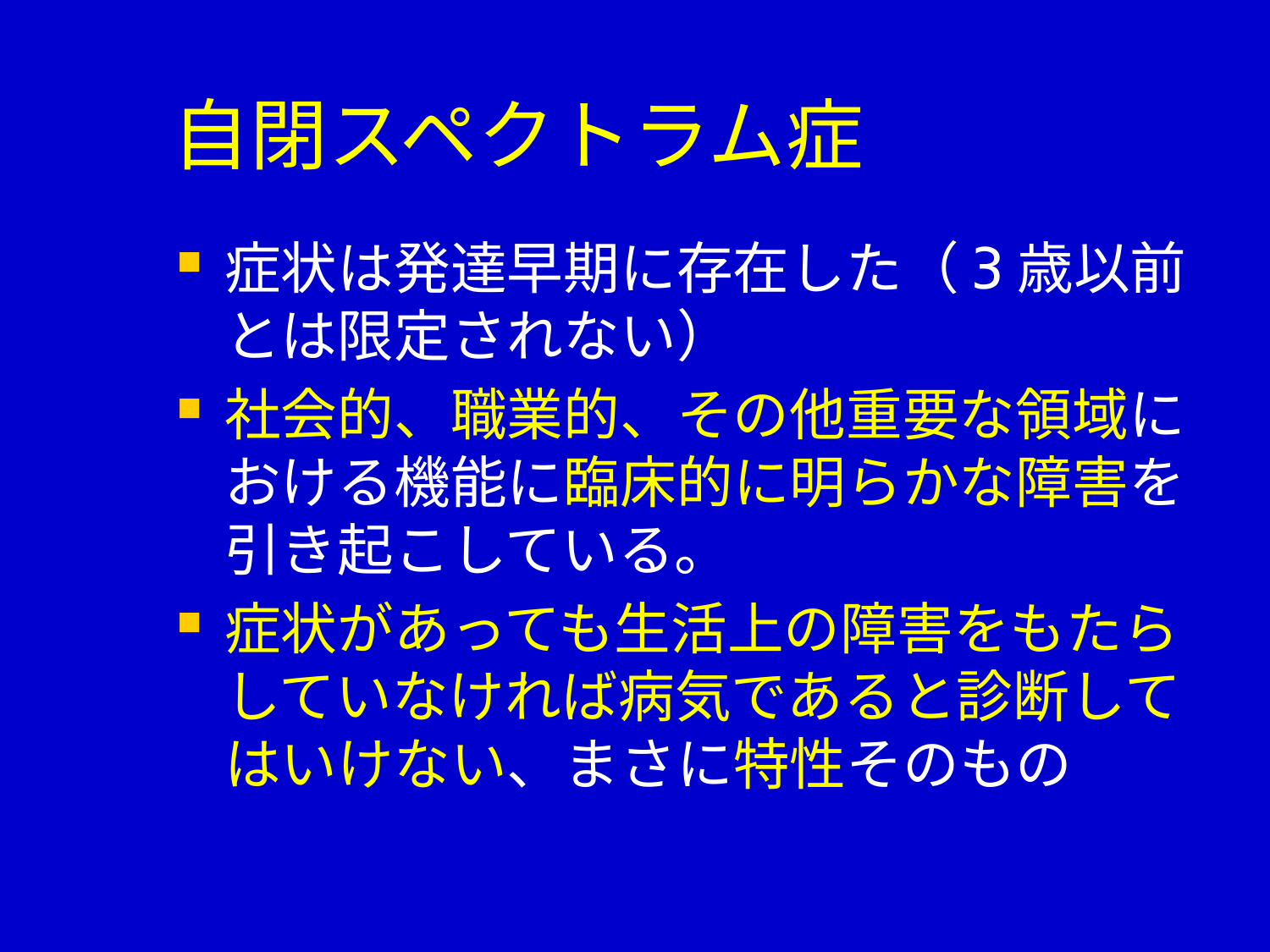

# 自閉スペクトラム症
症状は発達早期に存在した（3歳以前とは限定されない）
社会的、職業的、その他重要な領域における機能に臨床的に明らかな障害を引き起こしている。
症状があっても生活上の障害をもたらしていなければ病気であると診断してはいけない、まさに特性そのもの